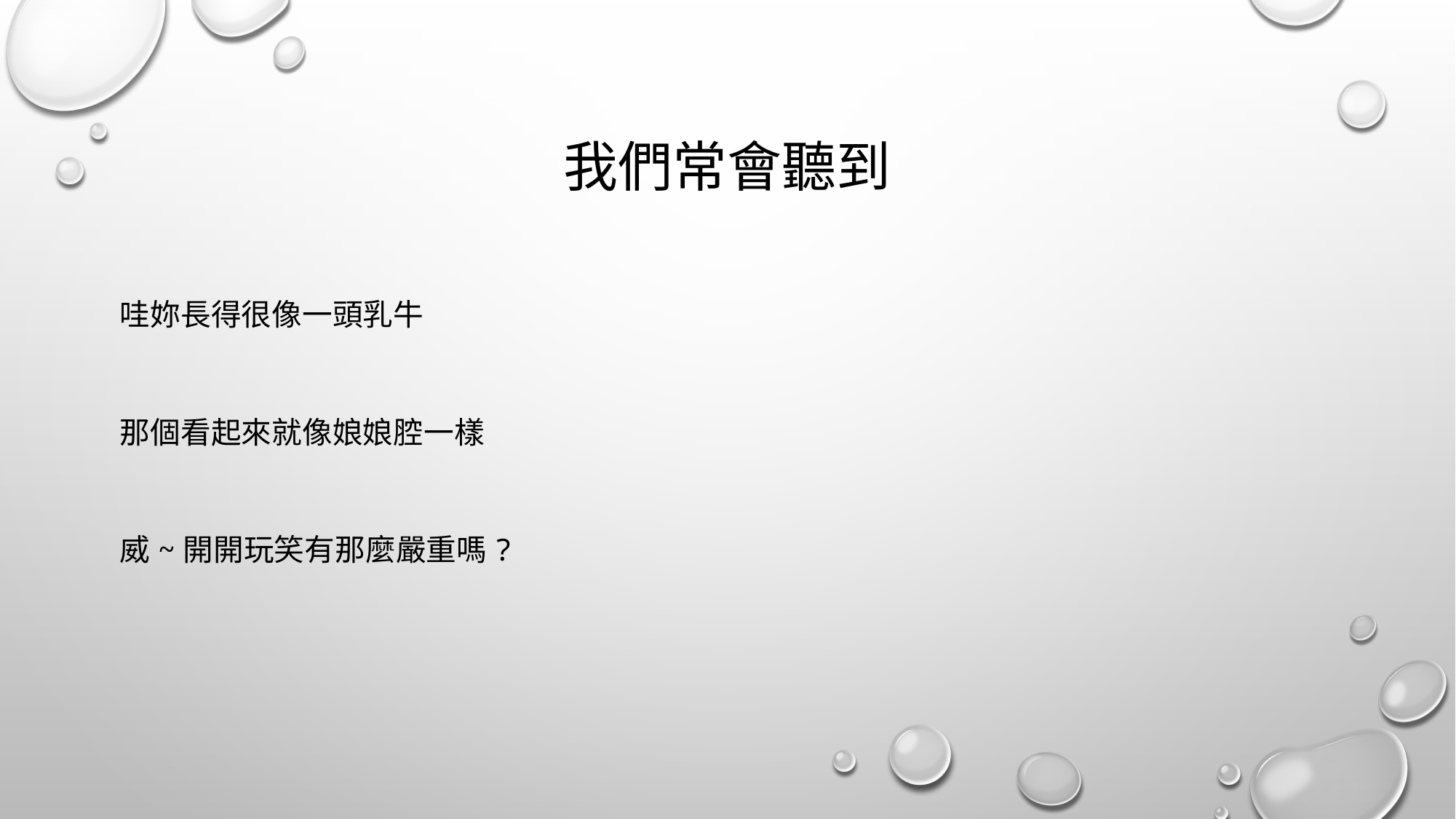

# 我們常會聽到
哇妳長得很像一頭乳牛

那個看起來就像娘娘腔一樣

威~開開玩笑有那麼嚴重嗎?